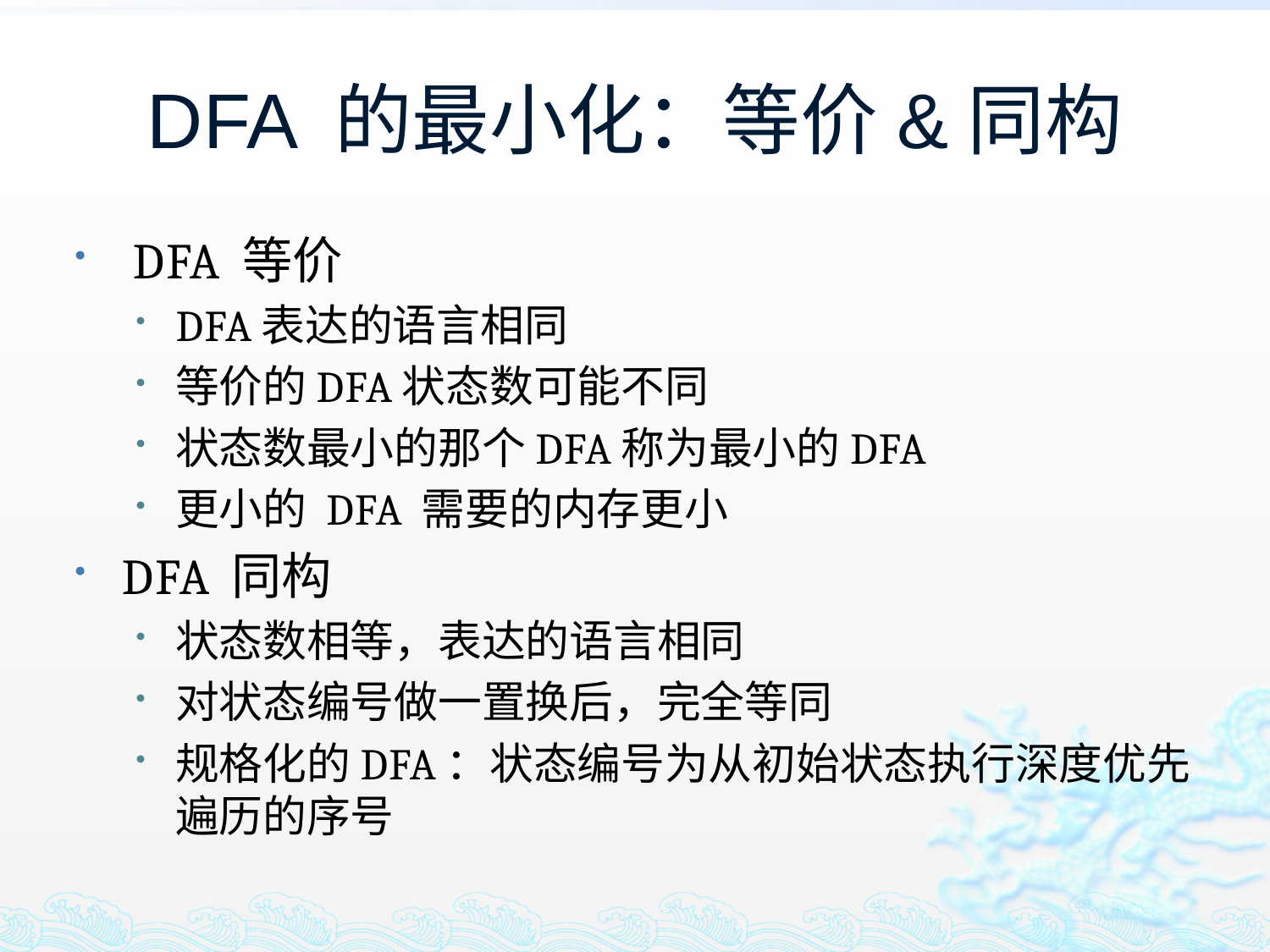

# DFA 的最小化：等价&同构
 DFA 等价
DFA表达的语言相同
等价的DFA状态数可能不同
状态数最小的那个DFA称为最小的DFA
更小的 DFA 需要的内存更小
DFA 同构
状态数相等，表达的语言相同
对状态编号做一置换后，完全等同
规格化的DFA：状态编号为从初始状态执行深度优先遍历的序号